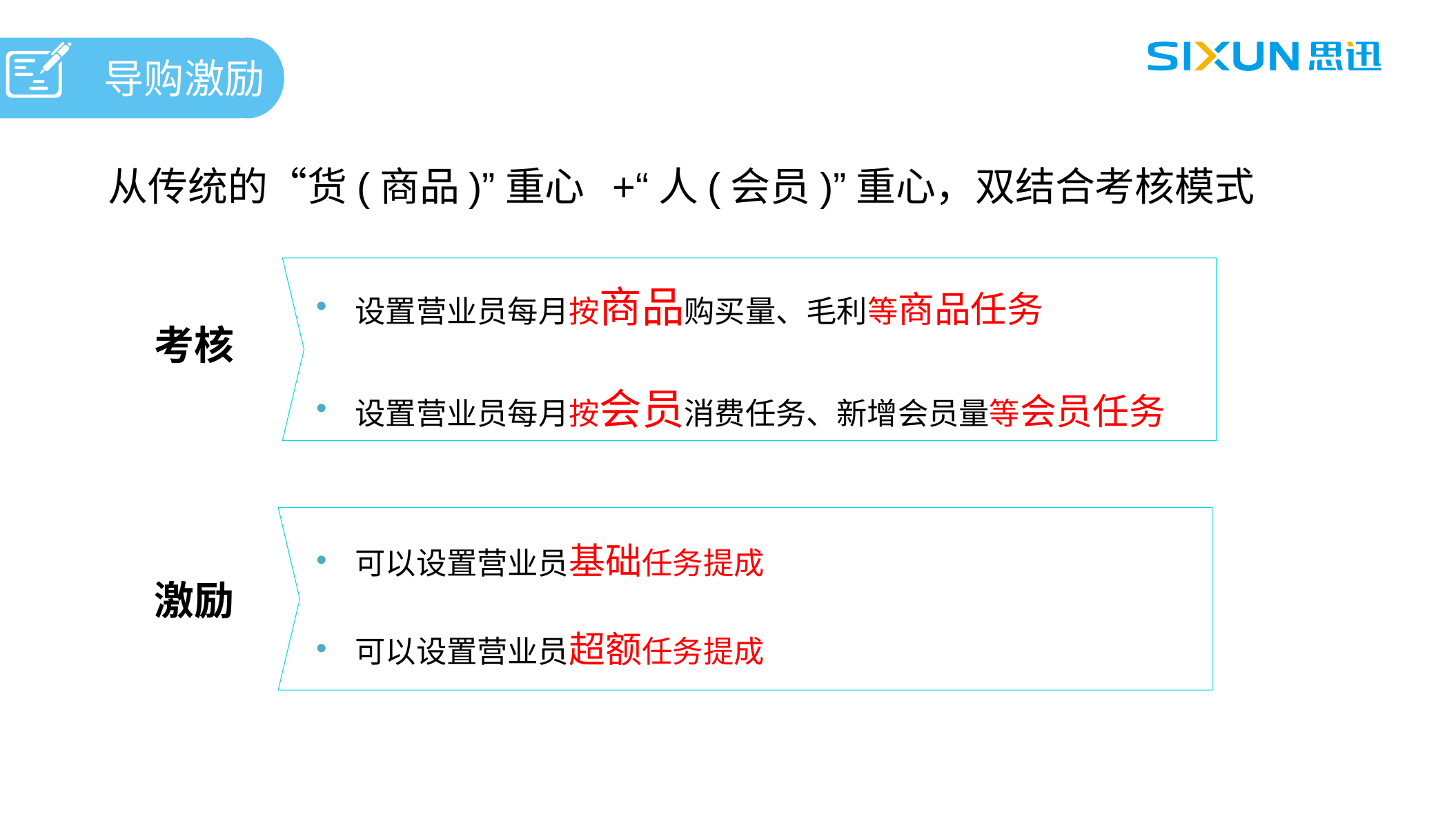

导购激励
从传统的“货(商品)”重心  +“人(会员)”重心，双结合考核模式
设置营业员每月按商品购买量、毛利等商品任务
设置营业员每月按会员消费任务、新增会员量等会员任务

考核

可以设置营业员基础任务提成
可以设置营业员超额任务提成

激励